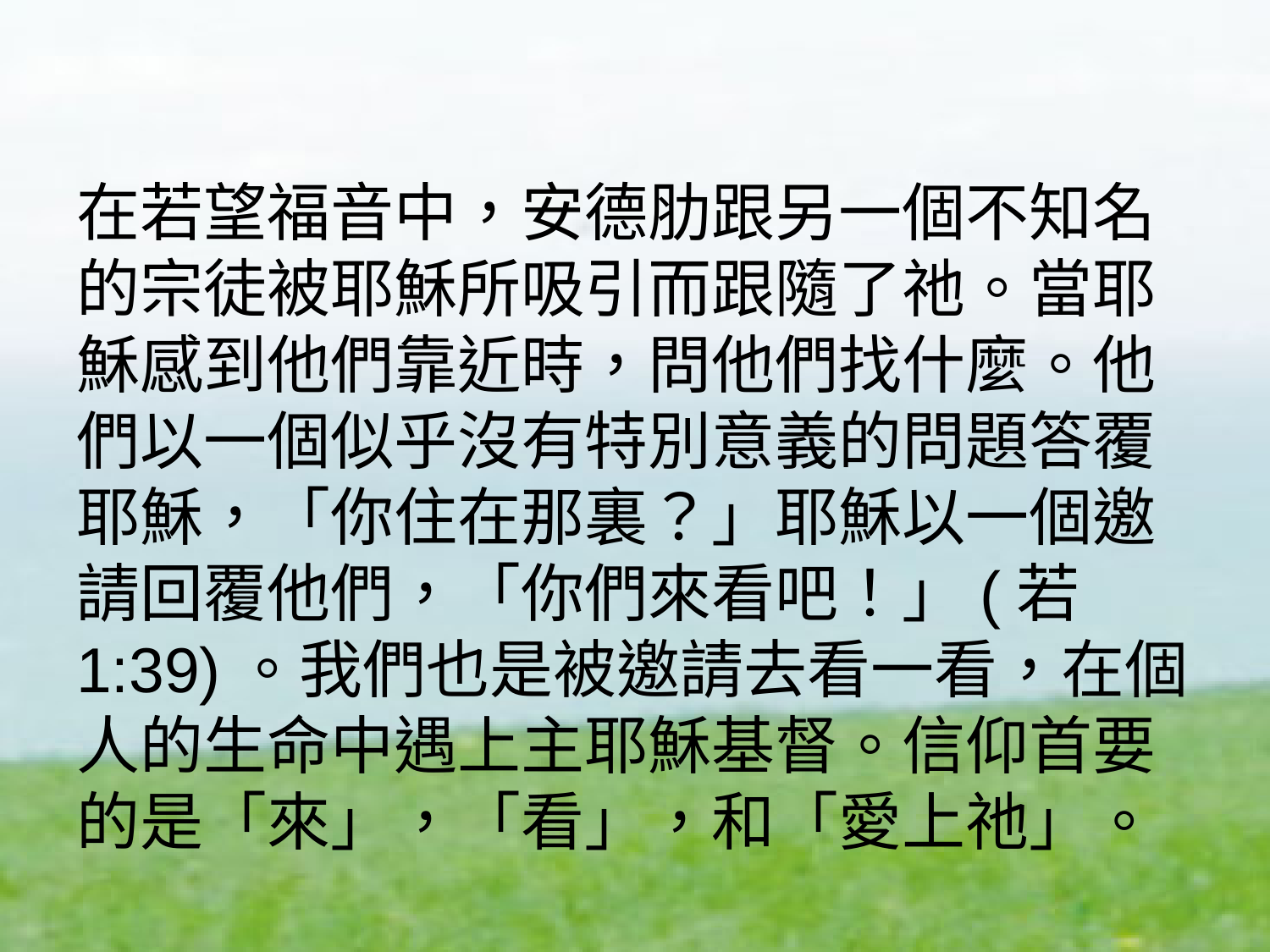

#
在若望福音中，安德肋跟另一個不知名的宗徒被耶穌所吸引而跟隨了祂。當耶穌感到他們靠近時，問他們找什麼。他們以一個似乎沒有特別意義的問題答覆耶穌，「你住在那裏？」耶穌以一個邀請回覆他們，「你們來看吧！」(若 1:39)。我們也是被邀請去看一看，在個人的生命中遇上主耶穌基督。信仰首要的是「來」，「看」，和「愛上祂」。